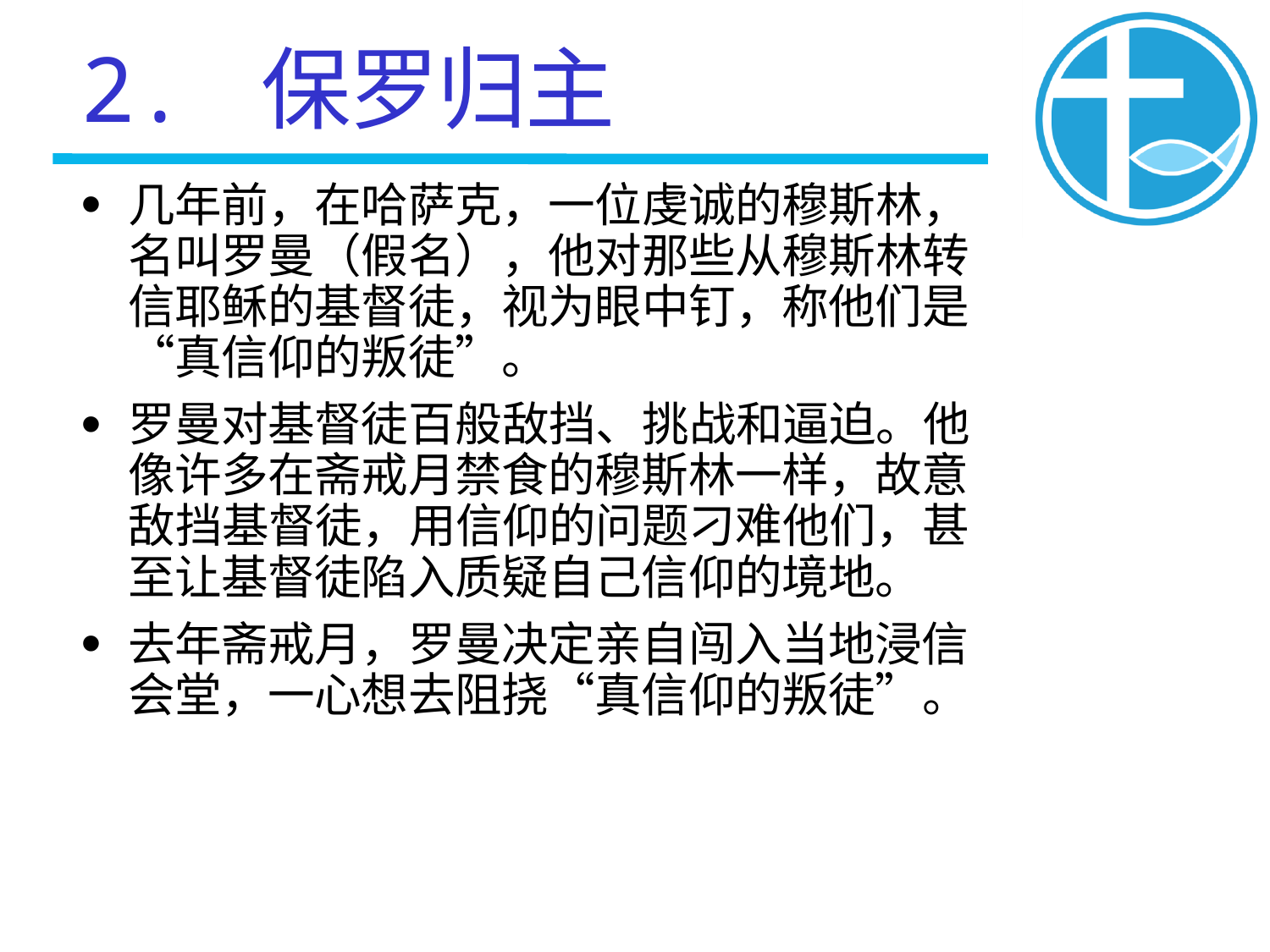

# 2. 保罗归主
几年前，在哈萨克，一位虔诚的穆斯林，名叫罗曼（假名），他对那些从穆斯林转信耶稣的基督徒，视为眼中钉，称他们是“真信仰的叛徒”。
罗曼对基督徒百般敌挡、挑战和逼迫。他像许多在斋戒月禁食的穆斯林一样，故意敌挡基督徒，用信仰的问题刁难他们，甚至让基督徒陷入质疑自己信仰的境地。
去年斋戒月，罗曼决定亲自闯入当地浸信会堂，一心想去阻挠“真信仰的叛徒”。